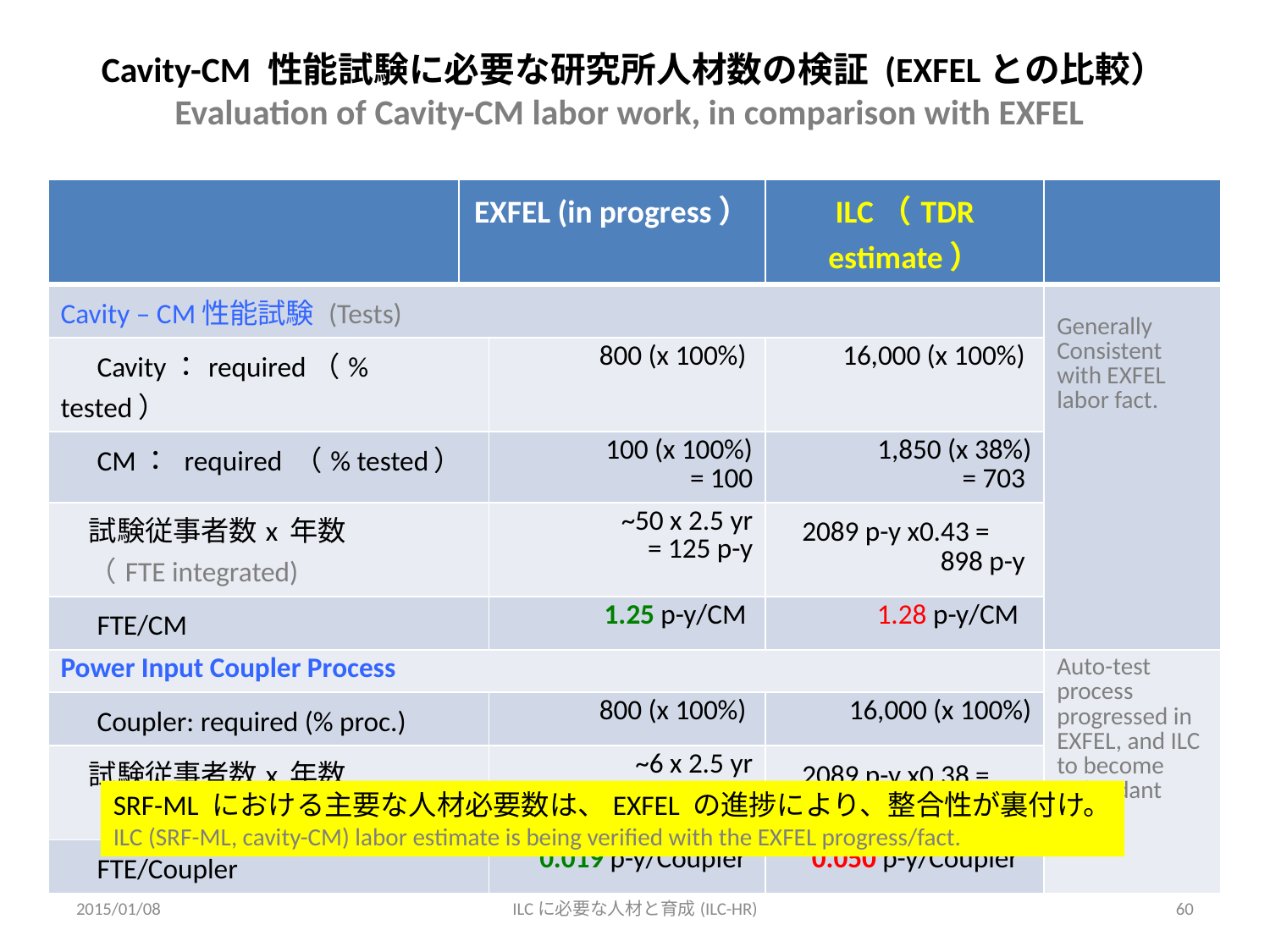

# Cavity-CM 性能試験に必要な研究所人材数の検証 (EXFELとの比較） Evaluation of Cavity-CM labor work, in comparison with EXFEL
|  | EXFEL (in progress） |  | ILC（TDR estimate） |  |
| --- | --- | --- | --- | --- |
| Cavity – CM性能試験 (Tests) |  |  |  | Generally Consistent with EXFEL labor fact. |
| Cavity：required（% tested） |  | 800 (x 100%) | 16,000 (x 100%) |  |
| CM： required （% tested） |  | 100 (x 100%) = 100 | 1,850 (x 38%) = 703 |  |
| 試験従事者数x 年数 　（FTE integrated) |  | ~50 x 2.5 yr = 125 p-y | 2089 p-y x0.43 =　898 p-y |  |
| FTE/CM |  | 1.25 p-y/CM | 1.28 p-y/CM |  |
| Power Input Coupler Process |  |  |  | Auto-test process progressed in EXFEL, and ILC to become redundant |
| Coupler: required (% proc.) |  | 800 (x 100%) | 16,000 (x 100%) |  |
| 試験従事者数x 年数 　（FTE integrated) |  | ~6 x 2.5 yr = 15 p-y | 2089 p-y x0.38 =　794 p-y |  |
| FTE/Coupler |  | 0.019 p-y/Coupler | 0.050 p-y/Coupler |  |
SRF-ML における主要な人材必要数は、EXFEL の進捗により、整合性が裏付け。
ILC (SRF-ML, cavity-CM) labor estimate is being verified with the EXFEL progress/fact.
2015/01/08
ILCに必要な人材と育成(ILC-HR)
60